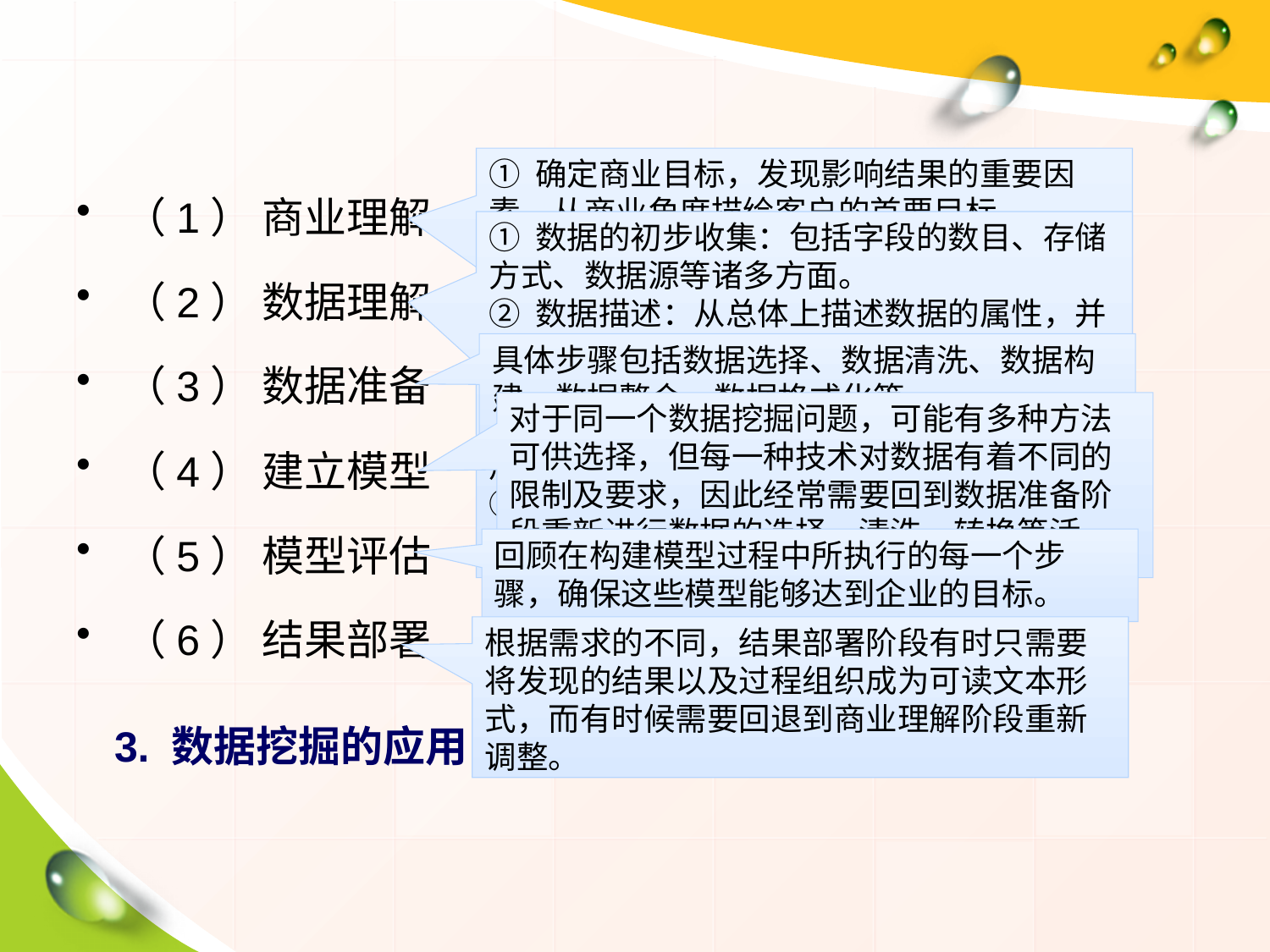

① 确定商业目标，发现影响结果的重要因素，从商业角度描绘客户的首要目标。
② 评估形势，查找所有的资源、局限、设想以及在确定数据分析目标和项目方案时应考虑到的各种其他的因素，包括风险和意外、相关术语、成本和收益等。
③ 确定数据挖掘的目标，制订项目计划。
（1） 商业理解
（2） 数据理解
（3） 数据准备
（4） 建立模型
（5） 模型评估
（6） 结果部署

① 数据的初步收集：包括字段的数目、存储方式、数据源等诸多方面。
② 数据描述：从总体上描述数据的属性，并检查数据是否能够满足相关要求。
③ 数据的探索性分析：对数据进行初步理解，探测数据中比较有趣的数据子集，进而形成对潜在信息的假设。
④ 数据质量检验：包括检验数据的完整性和正确性、填补缺失值等。
具体步骤包括数据选择、数据清洗、数据构建、数据整合、数据格式化等。

对于同一个数据挖掘问题，可能有多种方法可供选择，但每一种技术对数据有着不同的限制及要求，因此经常需要回到数据准备阶段重新进行数据的选择、清洗、转换等活动。
回顾在构建模型过程中所执行的每一个步骤，确保这些模型能够达到企业的目标。
根据需求的不同，结果部署阶段有时只需要将发现的结果以及过程组织成为可读文本形式，而有时候需要回退到商业理解阶段重新调整。
3. 数据挖掘的应用